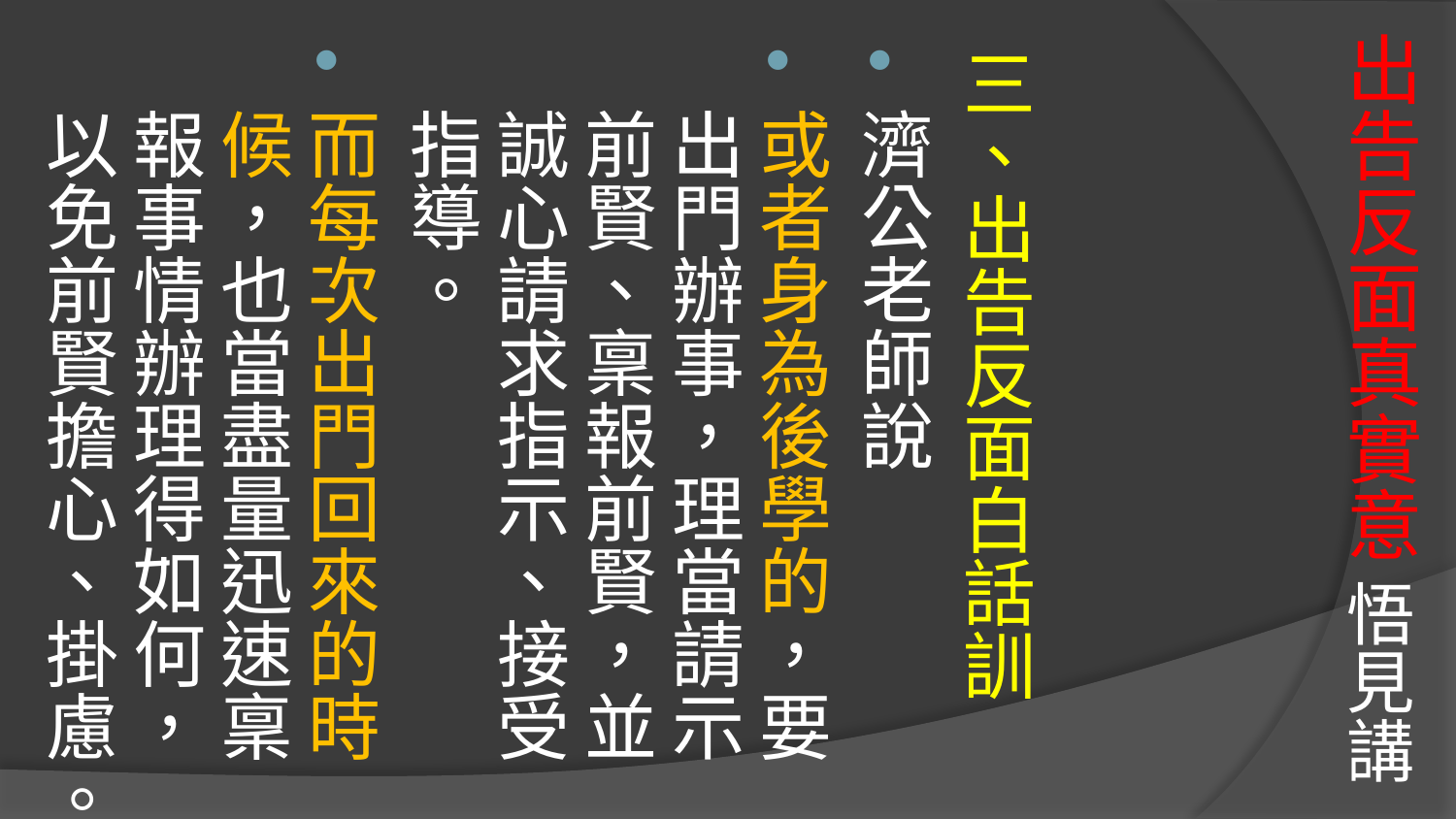

# 出告反面真實意 悟見講
三、出告反面白話訓
濟公老師說
或者身為後學的，要出門辦事，理當請示前賢、稟報前賢，並誠心請求指示、接受指導。
而每次出門回來的時候，也當盡量迅速稟報事情辦理得如何，以免前賢擔心、掛慮。